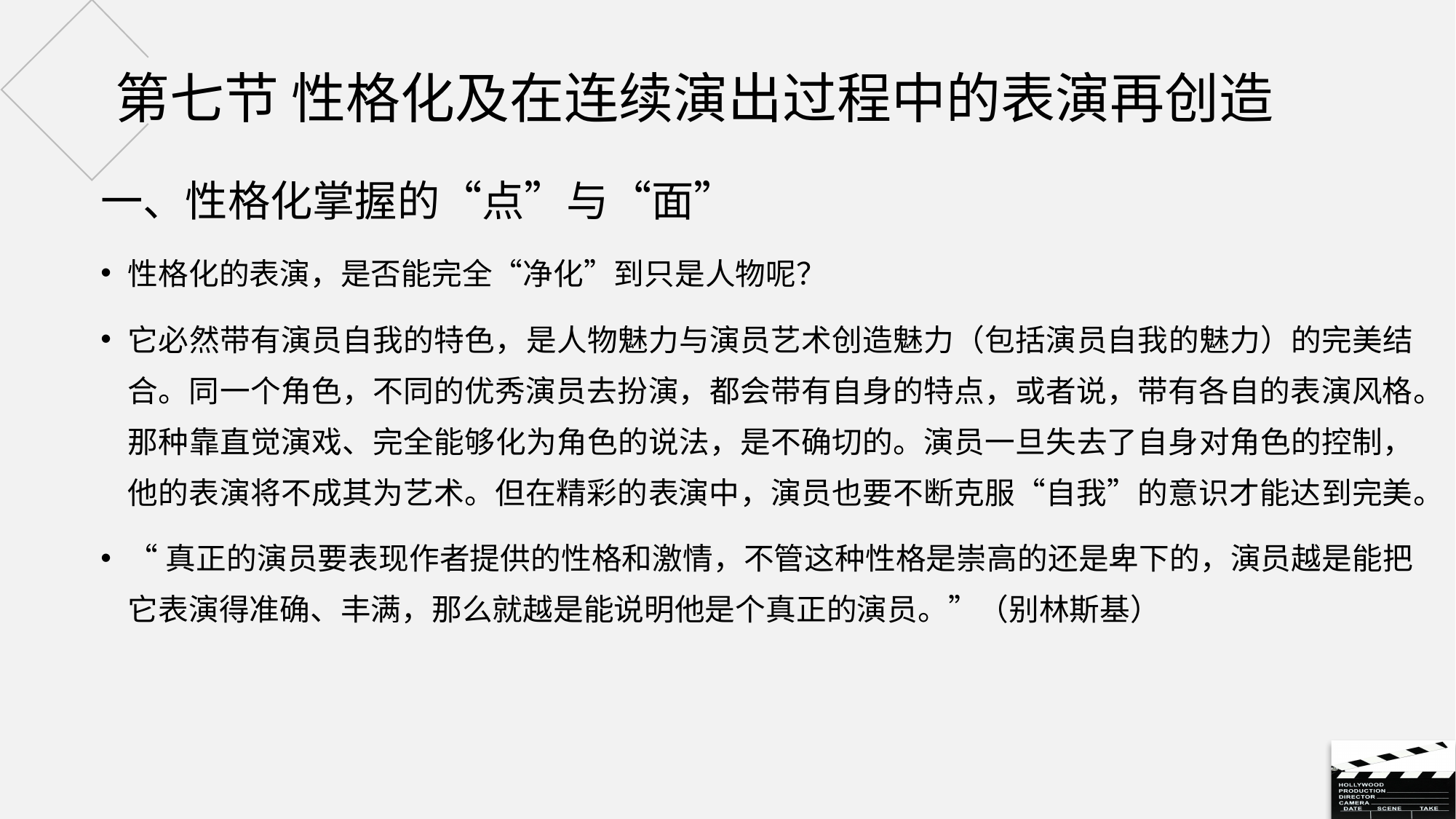

# 第七节 性格化及在连续演出过程中的表演再创造
一、性格化掌握的“点”与“面”
性格化的表演，是否能完全“净化”到只是人物呢？
它必然带有演员自我的特色，是人物魅力与演员艺术创造魅力（包括演员自我的魅力）的完美结合。同一个角色，不同的优秀演员去扮演，都会带有自身的特点，或者说，带有各自的表演风格。那种靠直觉演戏、完全能够化为角色的说法，是不确切的。演员一旦失去了自身对角色的控制，他的表演将不成其为艺术。但在精彩的表演中，演员也要不断克服“自我”的意识才能达到完美。
“真正的演员要表现作者提供的性格和激情，不管这种性格是崇高的还是卑下的，演员越是能把它表演得准确、丰满，那么就越是能说明他是个真正的演员。”（别林斯基）